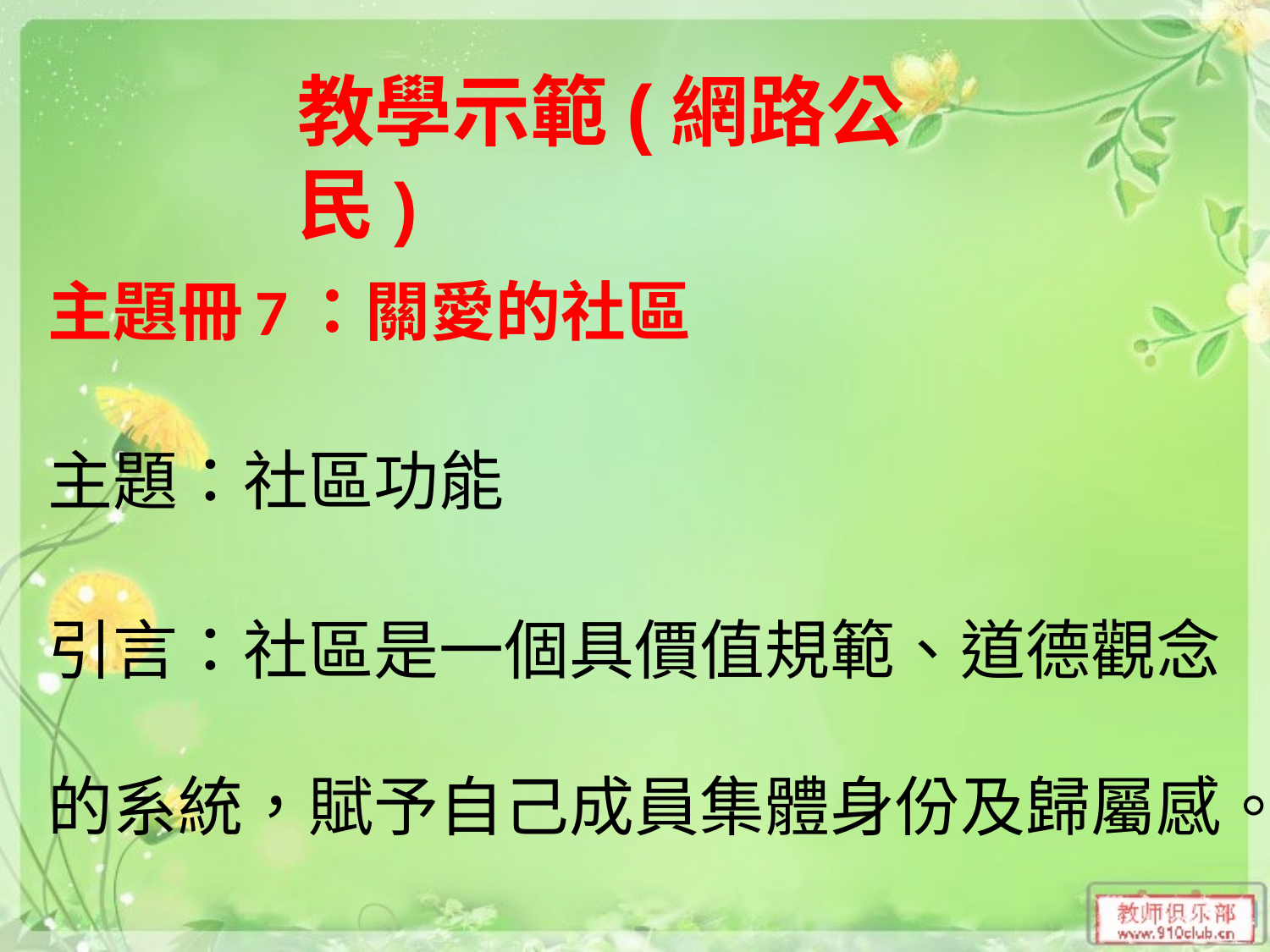

教學示範(網路公民)
主題冊7：關愛的社區
主題：社區功能
引言：社區是一個具價值規範、道德觀念的系統，賦予自己成員集體身份及歸屬感。